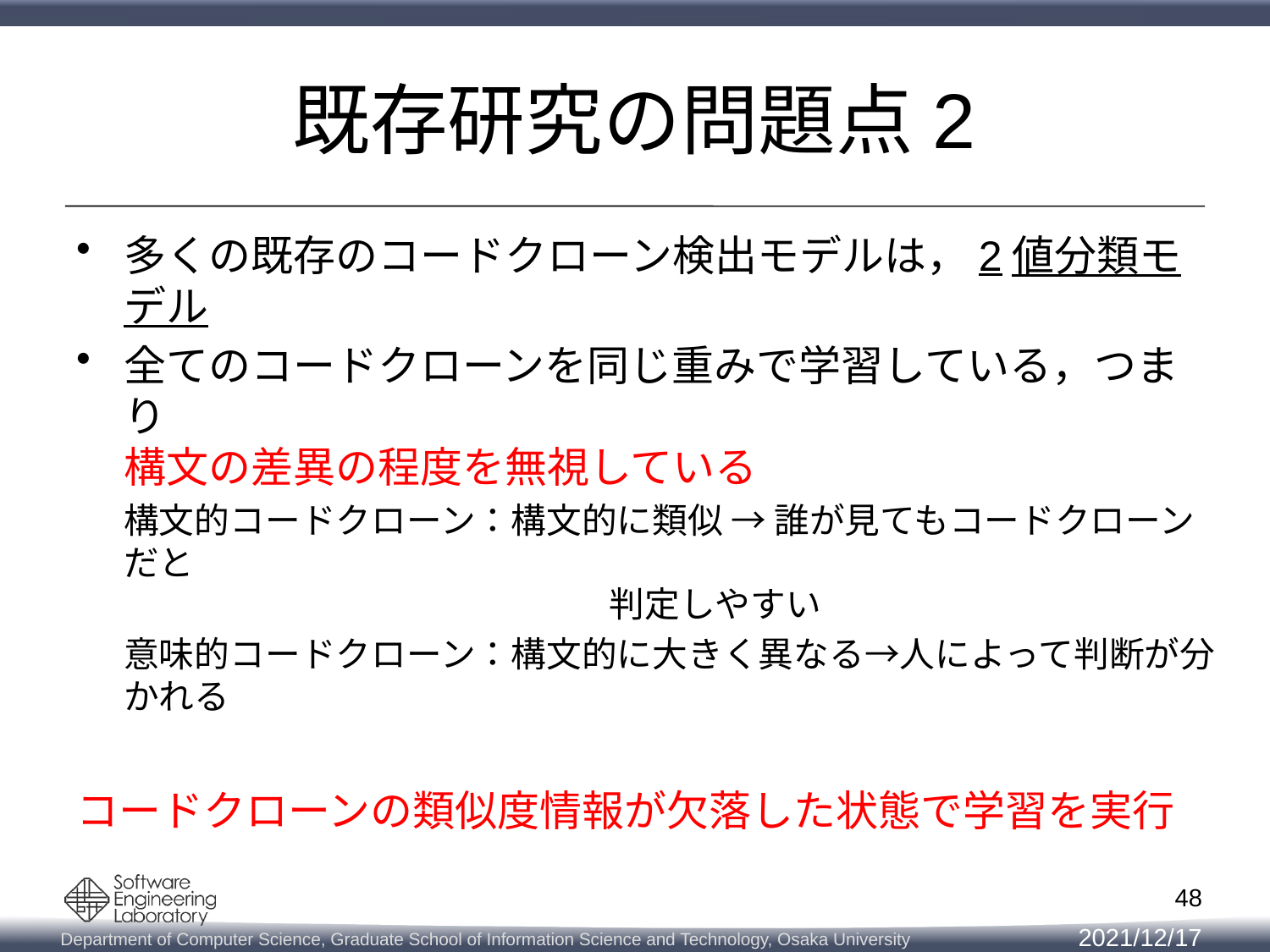

# 既存研究の問題点2
多くの既存のコードクローン検出モデルは，2値分類モデル
全てのコードクローンを同じ重みで学習している，つまり
構文の差異の程度を無視している
構文的コードクローン：構文的に類似 → 誰が見てもコードクローンだと
                                                              判定しやすい
意味的コードクローン：構文的に大きく異なる→人によって判断が分かれる

コードクローンの類似度情報が欠落した状態で学習を実行
48
2021/12/17